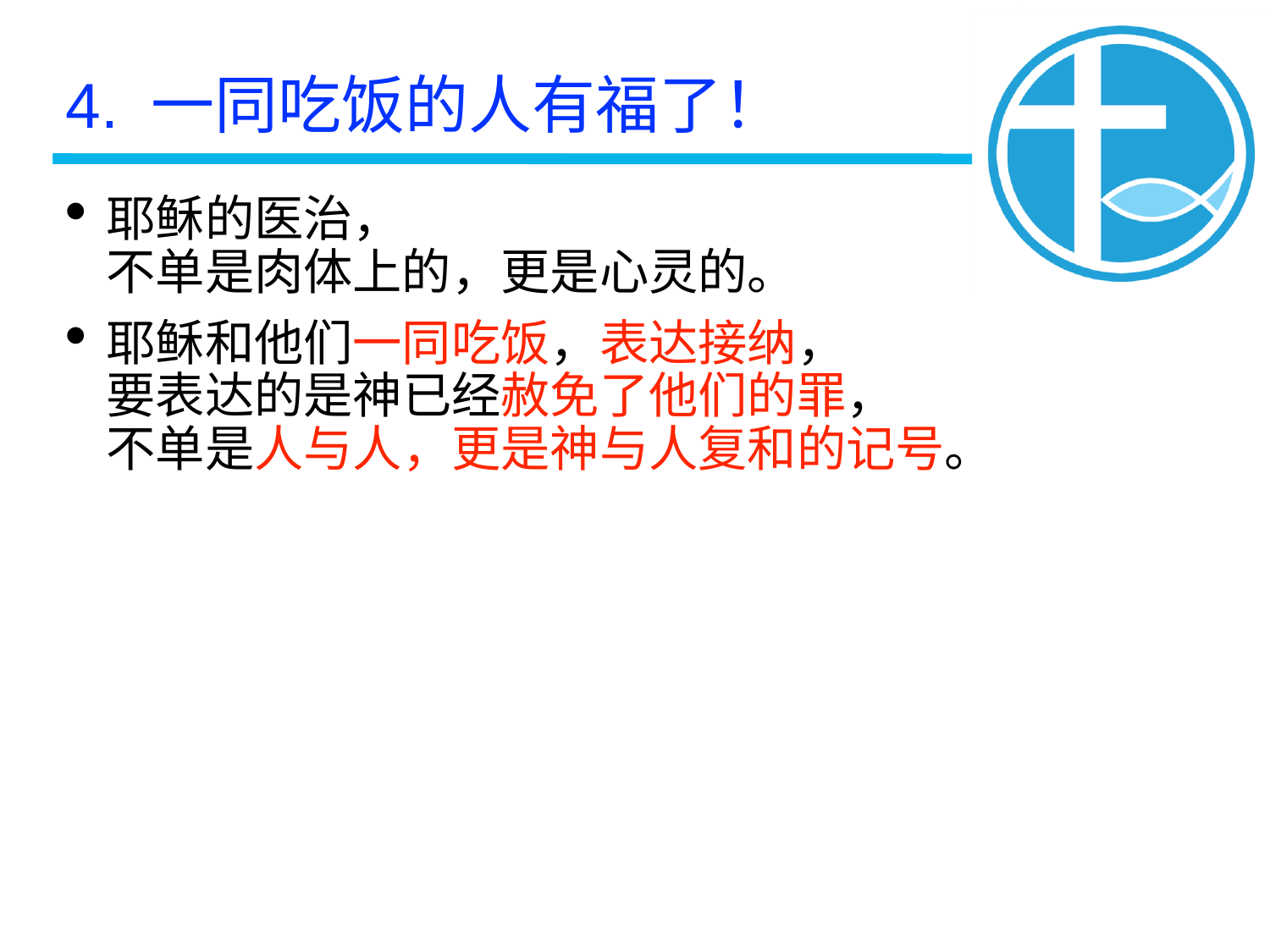

4. 一同吃饭的人有福了！
耶稣的医治，
不单是肉体上的，更是心灵的。
耶稣和他们一同吃饭，表达接纳，
要表达的是神已经赦免了他们的罪，
不单是人与人，更是神与人复和的记号。